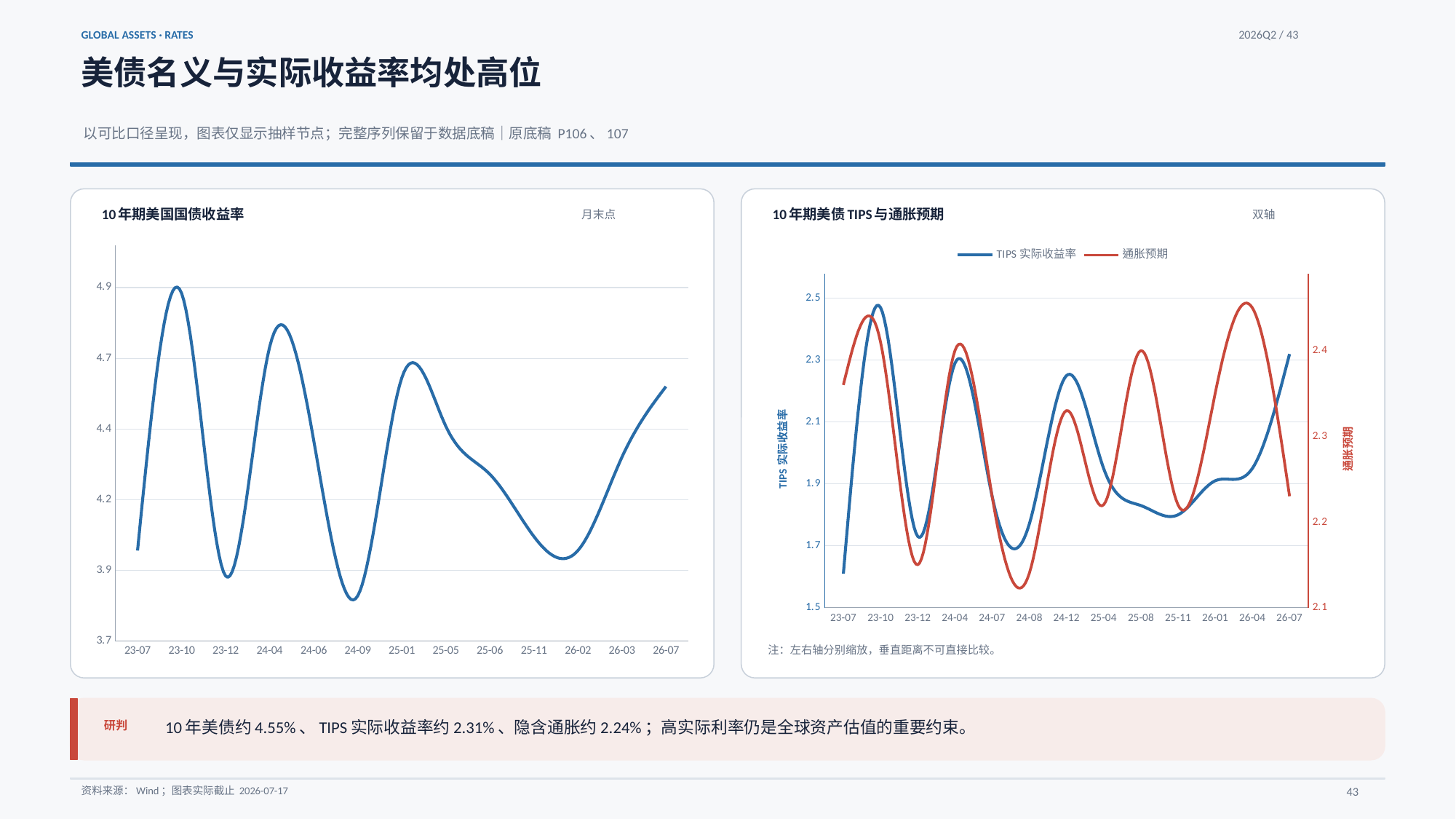

GLOBAL ASSETS · RATES
2026Q2 / 43
美债名义与实际收益率均处高位
以可比口径呈现，图表仅显示抽样节点；完整序列保留于数据底稿｜原底稿 P106、107

10年期美国国债收益率
10年期美债TIPS与通胀预期
月末点
双轴

### Chart

| Category |  |
|---|---|
| 23-07 | 3.97 |
| 23-10 | 4.88 |
| 23-12 | 3.88 |
| 24-04 | 4.69 |
| 24-06 | 4.36 |
| 24-09 | 3.81 |
| 25-01 | 4.58 |
| 25-05 | 4.41 |
| 25-06 | 4.24 |
| 25-11 | 4.02 |
| 26-02 | 3.97 |
| 26-03 | 4.3 |
| 26-07 | 4.55 |

### Chart

| Category |  |  |
|---|---|---|
| 23-07 | 1.6 | 2.37 |
| 23-10 | 2.46 | 2.42 |
| 23-12 | 1.72 | 2.16 |
| 24-04 | 2.28 | 2.4100000000000006 |
| 24-07 | 1.85 | 2.2399999999999998 |
| 24-08 | 1.76 | 2.1500000000000004 |
| 24-12 | 2.24 | 2.34 |
| 25-04 | 1.94 | 2.23 |
| 25-08 | 1.82 | 2.41 |
| 25-11 | 1.79 | 2.23 |
| 26-01 | 1.9 | 2.36 |
| 26-04 | 1.94 | 2.46 |
| 26-07 | 2.31 | 2.24 |
注：左右轴分别缩放，垂直距离不可直接比较。

10年美债约4.55%、TIPS实际收益率约2.31%、隐含通胀约2.24%；高实际利率仍是全球资产估值的重要约束。
研判

资料来源：Wind；图表实际截止 2026-07-17
43